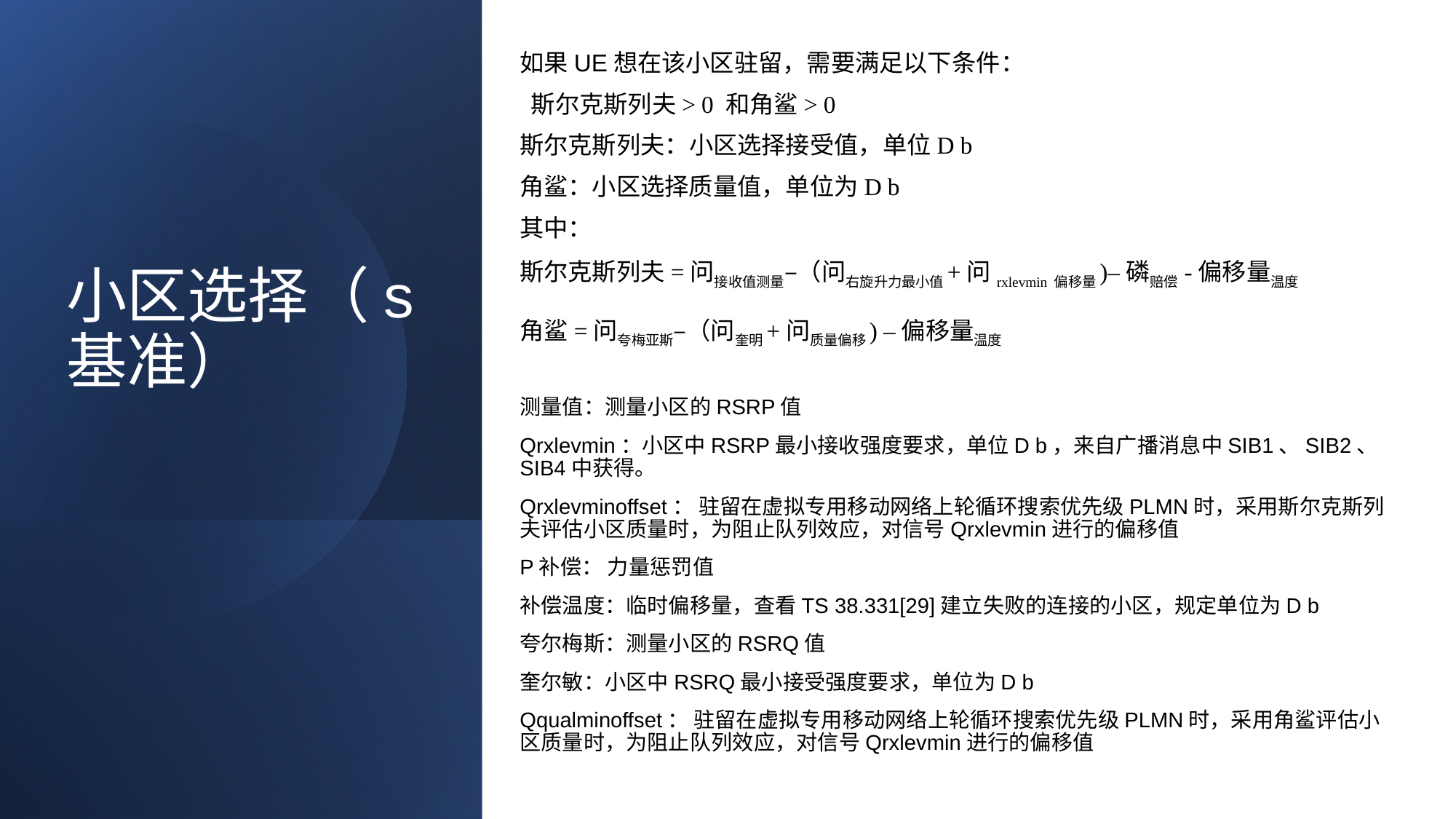

如果UE想在该小区驻留，需要满足以下条件：
 斯尔克斯列夫> 0 和角鲨> 0
斯尔克斯列夫：小区选择接受值，单位D b
角鲨：小区选择质量值，单位为D b
其中：
斯尔克斯列夫=问接收值测量–（问右旋升力最小值+问rxlevmin 偏移量)–磷赔偿 -偏移量温度
角鲨=问夸梅亚斯–（问奎明+问质量偏移) –偏移量温度

测量值：测量小区的RSRP值
Qrxlevmin：小区中RSRP最小接收强度要求，单位D b，来自广播消息中SIB1、SIB2、SIB4中获得。
Qrxlevminoffset： 驻留在虚拟专用移动网络上轮循环搜索优先级PLMN时，采用斯尔克斯列夫评估小区质量时，为阻止队列效应，对信号Qrxlevmin进行的偏移值
P补偿： 力量惩罚值
补偿温度：临时偏移量，查看TS 38.331[29]建立失败的连接的小区，规定单位为D b
夸尔梅斯：测量小区的RSRQ值
奎尔敏：小区中RSRQ最小接受强度要求，单位为D b
Qqualminoffset： 驻留在虚拟专用移动网络上轮循环搜索优先级PLMN时，采用角鲨评估小区质量时，为阻止队列效应，对信号Qrxlevmin进行的偏移值

# 小区选择（s基准）